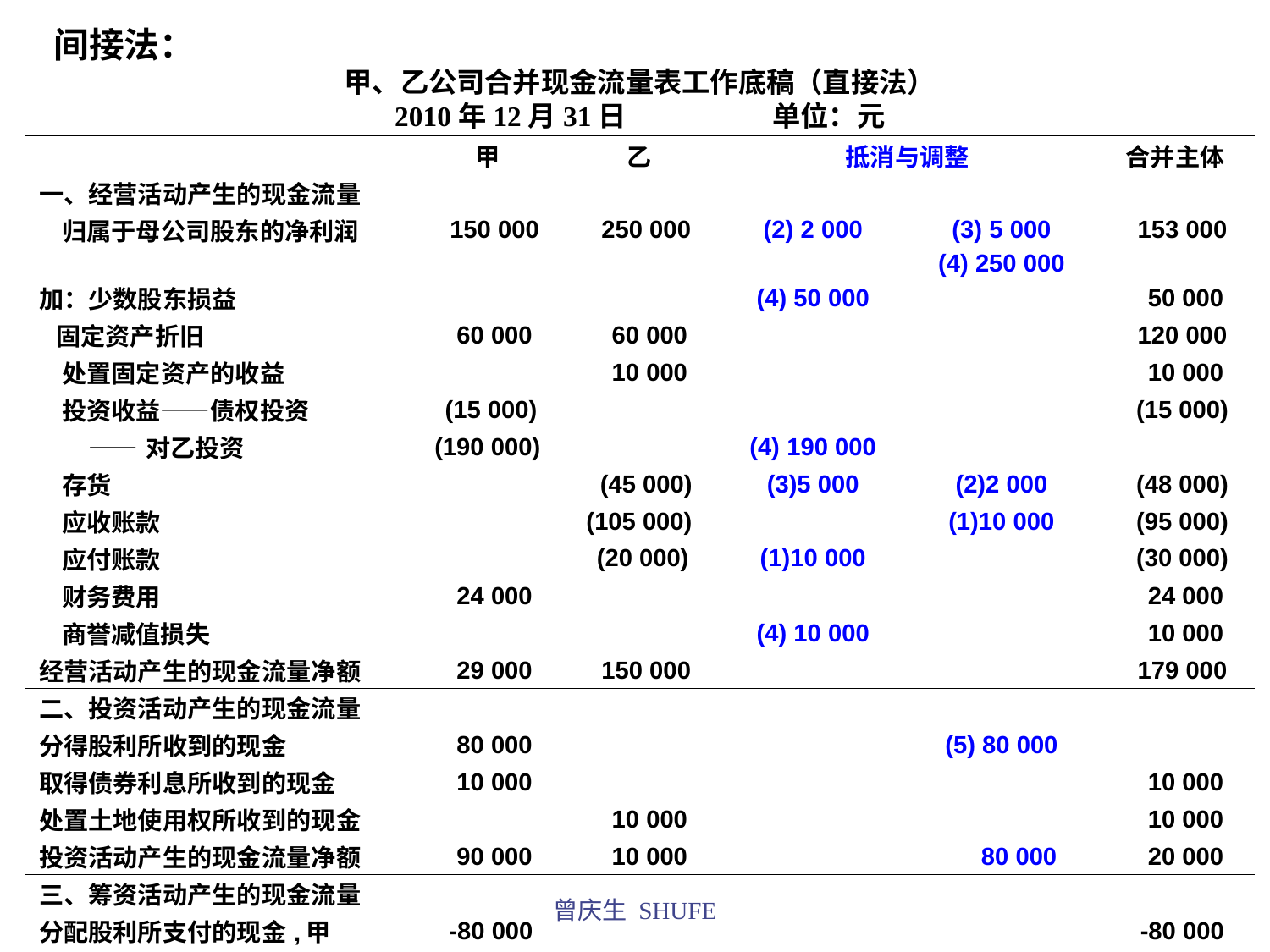

间接法：
甲、乙公司合并现金流量表工作底稿（直接法）
2010年12月31日                       单位：元
|  | 甲 | 乙 | 抵消与调整 |  | 合并主体 |
| --- | --- | --- | --- | --- | --- |
| 一、经营活动产生的现金流量 |  |  |  |  |  |
| 归属于母公司股东的净利润 | 150 000 | 250 000 | (2) 2 000 | (3) 5 000 | 153 000 |
|  |  |  |  | (4) 250 000 |  |
| 加：少数股东损益 |  |  | (4) 50 000 |  | 50 000 |
| 固定资产折旧 | 60 000 | 60 000 |  |  | 120 000 |
| 处置固定资产的收益 |  | 10 000 |  |  | 10 000 |
| 投资收益——债权投资 | (15 000) |  |  |  | (15 000) |
| ——对乙投资 | (190 000) |  | (4) 190 000 |  |  |
| 存货 |  | (45 000) | (3)5 000 | (2)2 000 | (48 000) |
| 应收账款 |  | (105 000) |  | (1)10 000 | (95 000) |
| 应付账款 |  | (20 000) | (1)10 000 |  | (30 000) |
| 财务费用 | 24 000 |  |  |  | 24 000 |
| 商誉减值损失 |  |  | (4) 10 000 |  | 10 000 |
| 经营活动产生的现金流量净额 | 29 000 | 150 000 |  |  | 179 000 |
| 二、投资活动产生的现金流量 |  |  |  |  |  |
| 分得股利所收到的现金 | 80 000 |  |  | (5) 80 000 |  |
| 取得债券利息所收到的现金 | 10 000 |  |  |  | 10 000 |
| 处置土地使用权所收到的现金 |  | 10 000 |  |  | 10 000 |
| 投资活动产生的现金流量净额 | 90 000 | 10 000 |  | 80 000 | 20 000 |
| 三、筹资活动产生的现金流量 |  |  |  |  |  |
| 分配股利所支付的现金,甲 | -80 000 |  |  |  | -80 000 |
| 分配股利所支付的现金,乙 |  | -100 000 | (5) 80 000 |  | -20 000 |
| 偿付利息所支付的现金 | -24 000 |  |  |  | -24 000 |
| 筹资活动产生的现金流量净额 | -104 000 | -100 000 | 80 000 |  | -124 000 |
| 四、现金及现金等价物净增加额 | 15 000 | 60 000 |  |  | 75 000 |
曾庆生 SHUFE